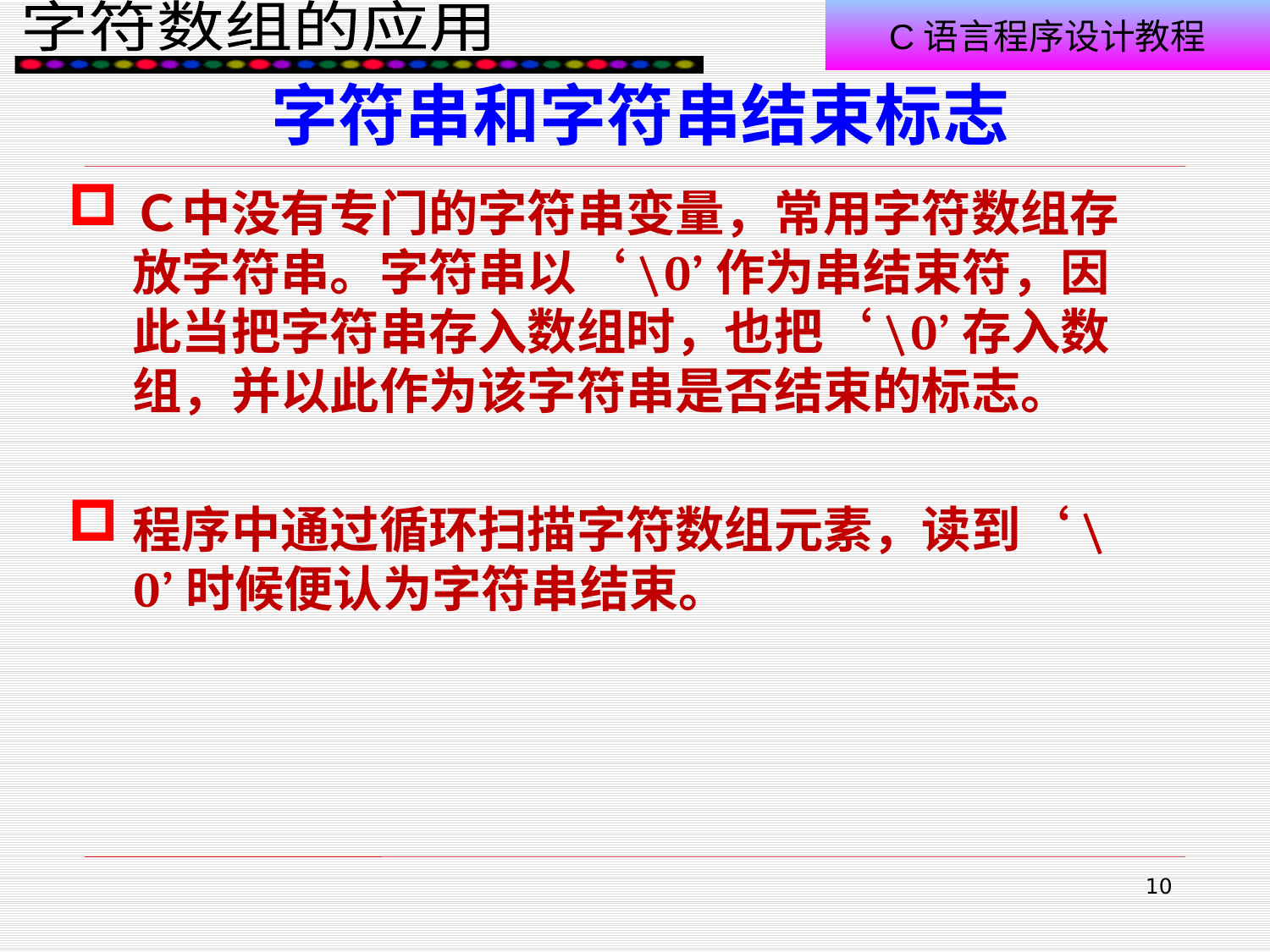

# 字符串和字符串结束标志
Ｃ中没有专门的字符串变量，常用字符数组存放字符串。字符串以‘\0’作为串结束符，因此当把字符串存入数组时，也把‘\0’存入数组，并以此作为该字符串是否结束的标志。

程序中通过循环扫描字符数组元素，读到‘\0’时候便认为字符串结束。
10